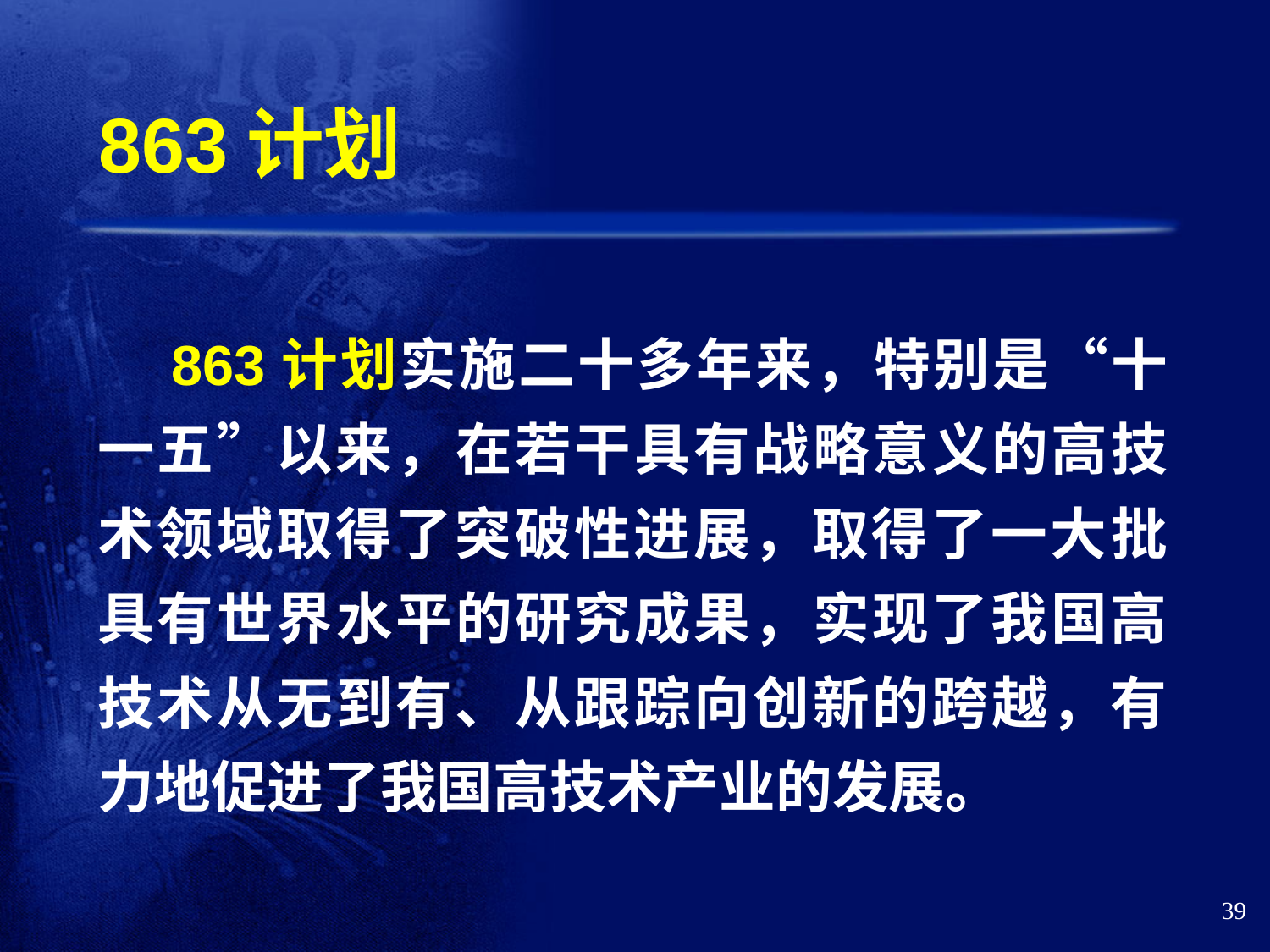

863计划
    863计划实施二十多年来，特别是“十一五”以来，在若干具有战略意义的高技术领域取得了突破性进展，取得了一大批具有世界水平的研究成果，实现了我国高技术从无到有、从跟踪向创新的跨越，有力地促进了我国高技术产业的发展。
39